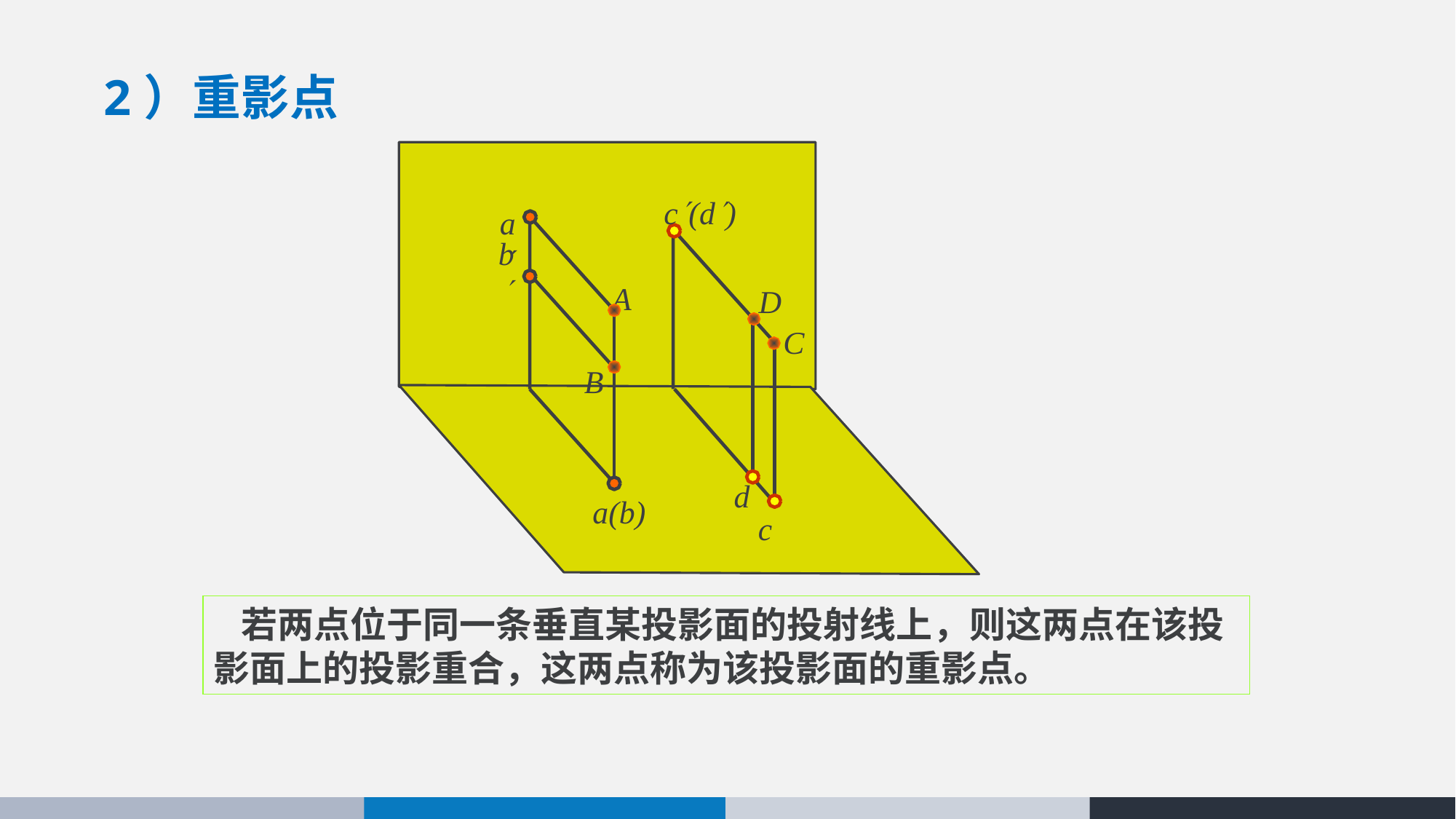

2）重影点

c′(d′)

d
c
D

C

a′

b′

A

B

a(b)
     若两点位于同一条垂直某投影面的投射线上，则这两点在该投影面上的投影重合，这两点称为该投影面的重影点。